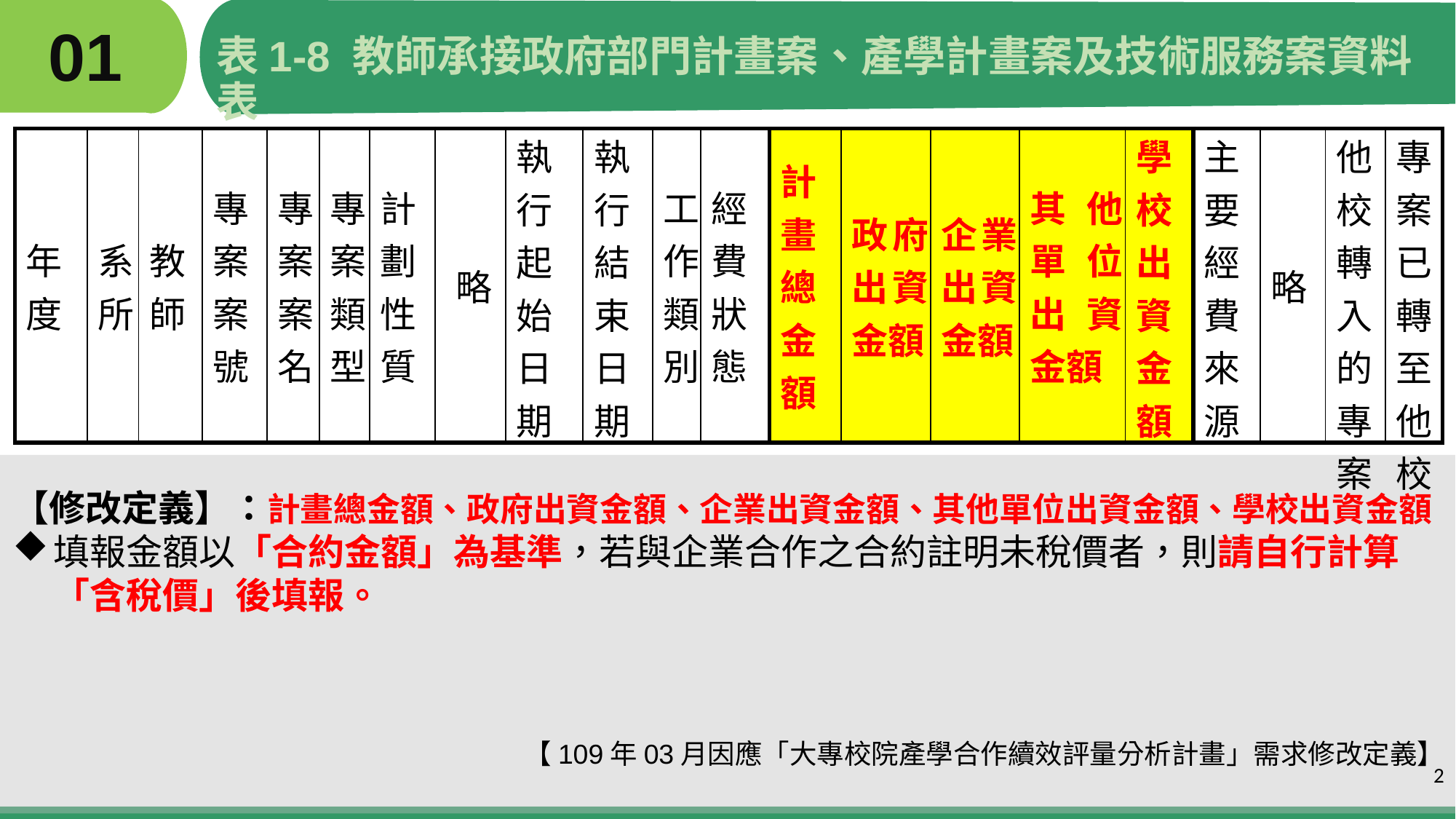

# 01
表1-8 教師承接政府部門計畫案、產學計畫案及技術服務案資料表
| 年度 | 系所 | 教師 | 專案案號 | 專案案名 | 專案類型 | 計劃性質 | 略 | 執行起始日期 | 執行結束日期 | 工作類別 | 經費狀態 | 計畫總金額 | 政府出資金額 | 企業出資金額 | 其他單位出資金額 | 學校出資金額 | 主要經費來源 | 略 | 他校轉入的專案 | 專案已轉至他校 |
| --- | --- | --- | --- | --- | --- | --- | --- | --- | --- | --- | --- | --- | --- | --- | --- | --- | --- | --- | --- | --- |
【修改定義】：計畫總金額、政府出資金額、企業出資金額、其他單位出資金額、學校出資金額
填報金額以「合約金額」為基準，若與企業合作之合約註明未稅價者，則請自行計算「含稅價」後填報。

【109年03月因應「大專校院產學合作續效評量分析計畫」需求修改定義】

2